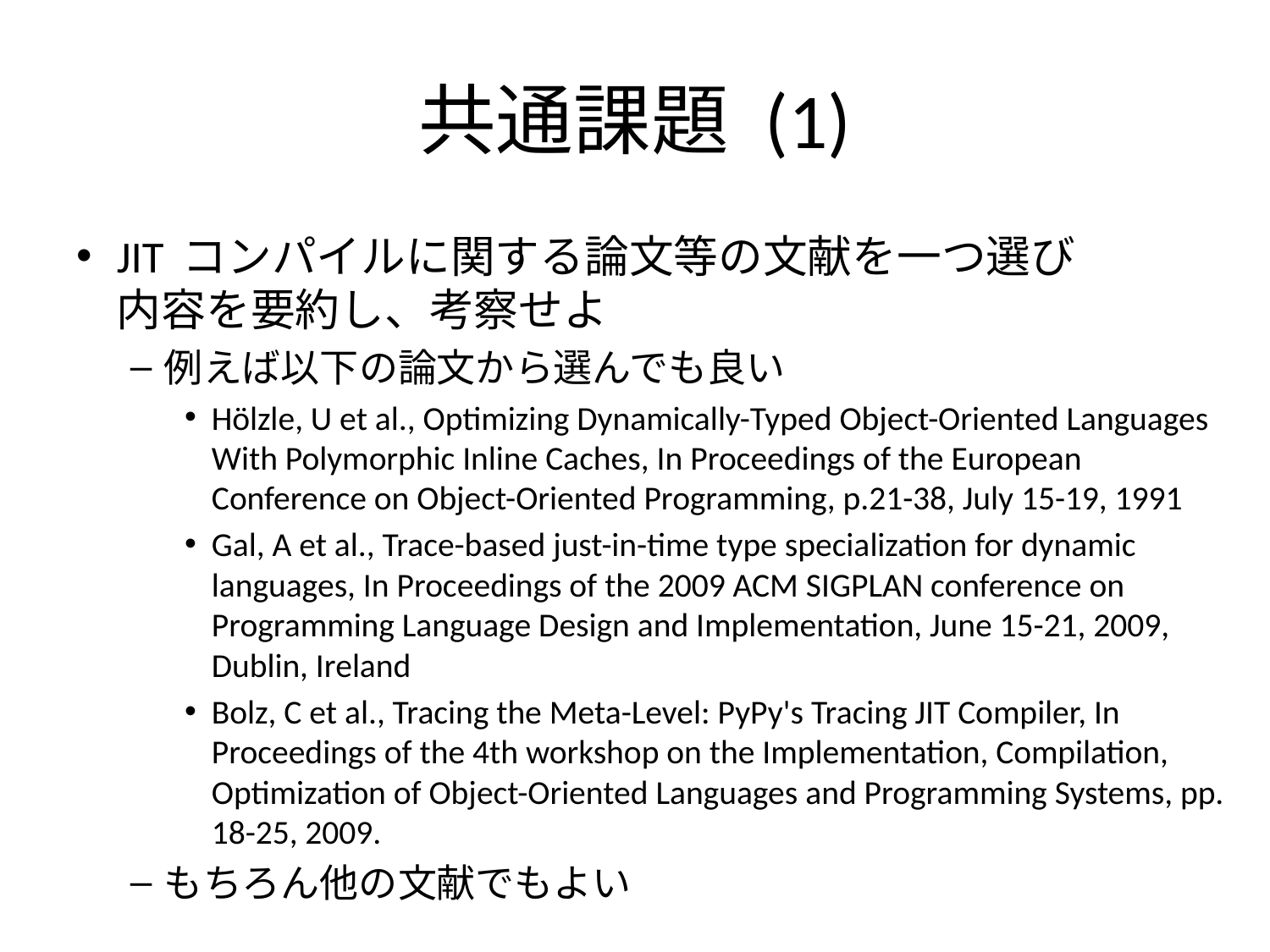

# 共通課題 (1)
JIT コンパイルに関する論文等の文献を一つ選び
内容を要約し、考察せよ
例えば以下の論文から選んでも良い
Hölzle, U et al., Optimizing Dynamically-Typed Object-Oriented Languages With Polymorphic Inline Caches, In Proceedings of the European Conference on Object-Oriented Programming, p.21-38, July 15-19, 1991
Gal, A et al., Trace-based just-in-time type specialization for dynamic languages, In Proceedings of the 2009 ACM SIGPLAN conference on Programming Language Design and Implementation, June 15-21, 2009, Dublin, Ireland
Bolz, C et al., Tracing the Meta-Level: PyPy's Tracing JIT Compiler, In Proceedings of the 4th workshop on the Implementation, Compilation, Optimization of Object-Oriented Languages and Programming Systems, pp. 18-25, 2009.
もちろん他の文献でもよい